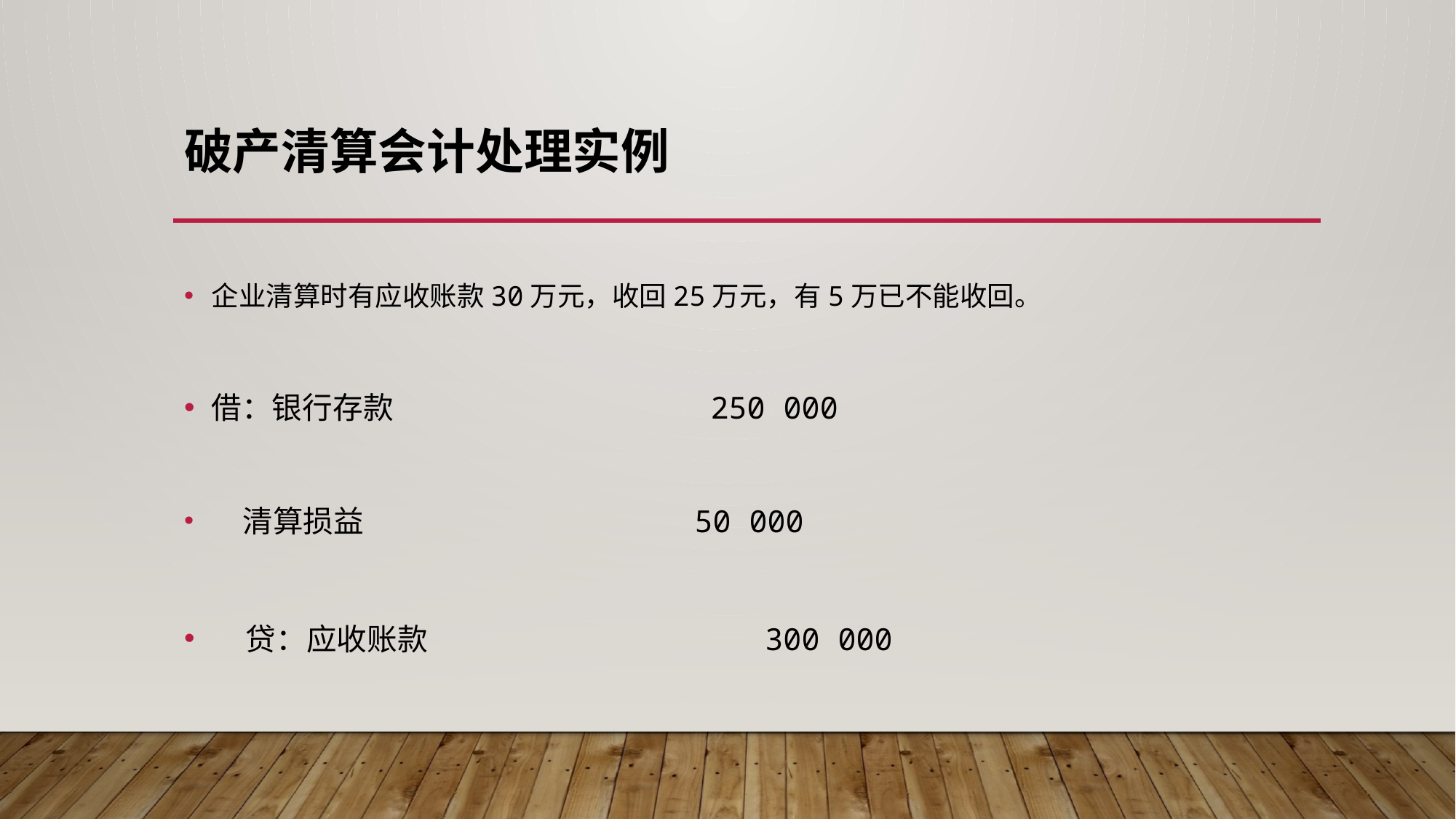

# 破产清算会计处理实例
企业清算时有应收账款30万元，收回25万元，有5万已不能收回。

借：银行存款                                              250 000

    清算损益                                                50 000

    贷：应收账款                                                 300 000